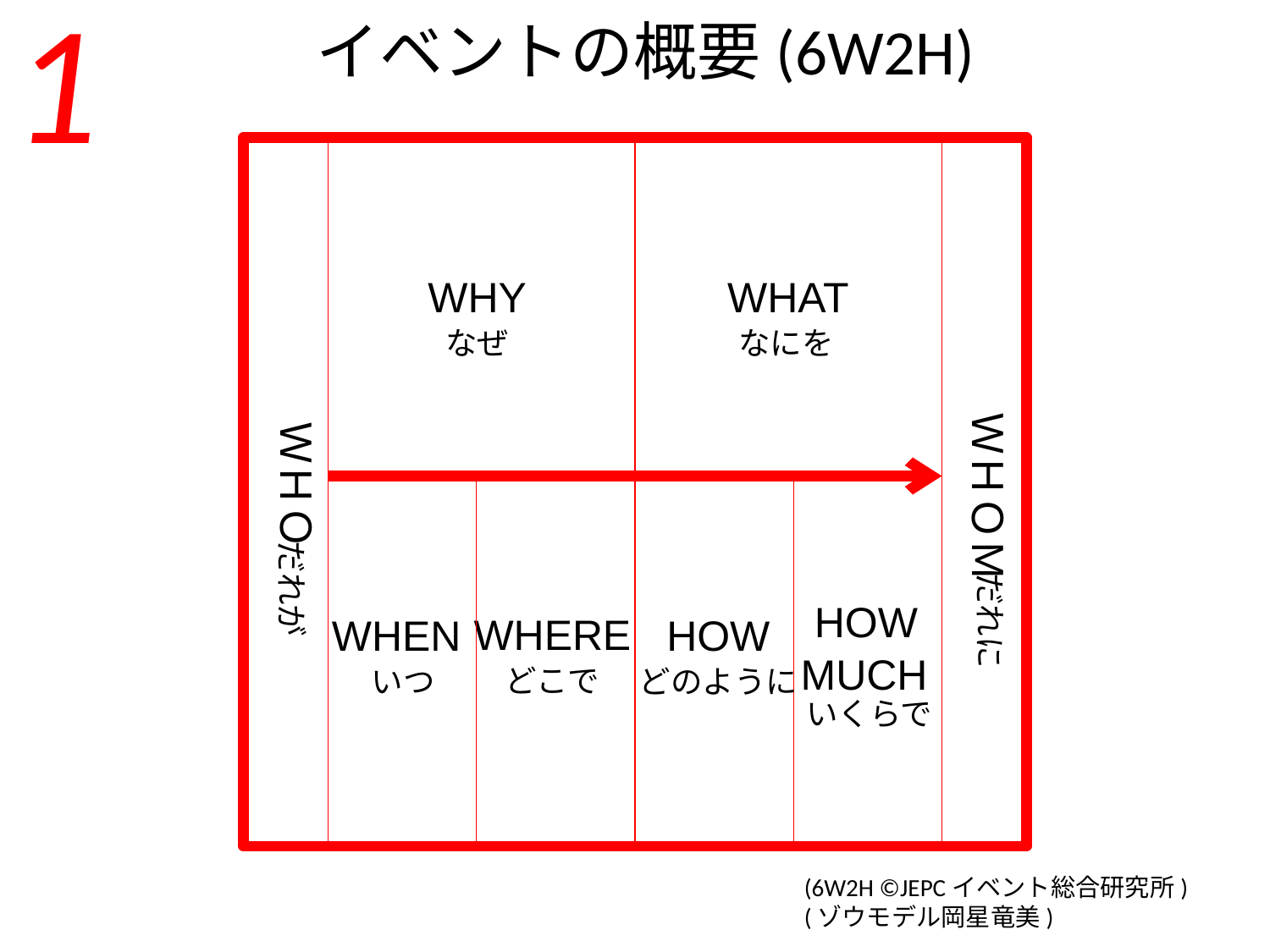

# イベントの概要(6W2H)
1

WHAT
WHY
なぜ
なにを
ＷＨＯＭ
ＷＨＯ
だれが
だれに
 HOW
MUCH
WHERE
WHEN
HOW
どこで
いつ
どのように
いくらで
(6W2H ©JEPCイベント総合研究所)
(ゾウモデル岡星竜美)